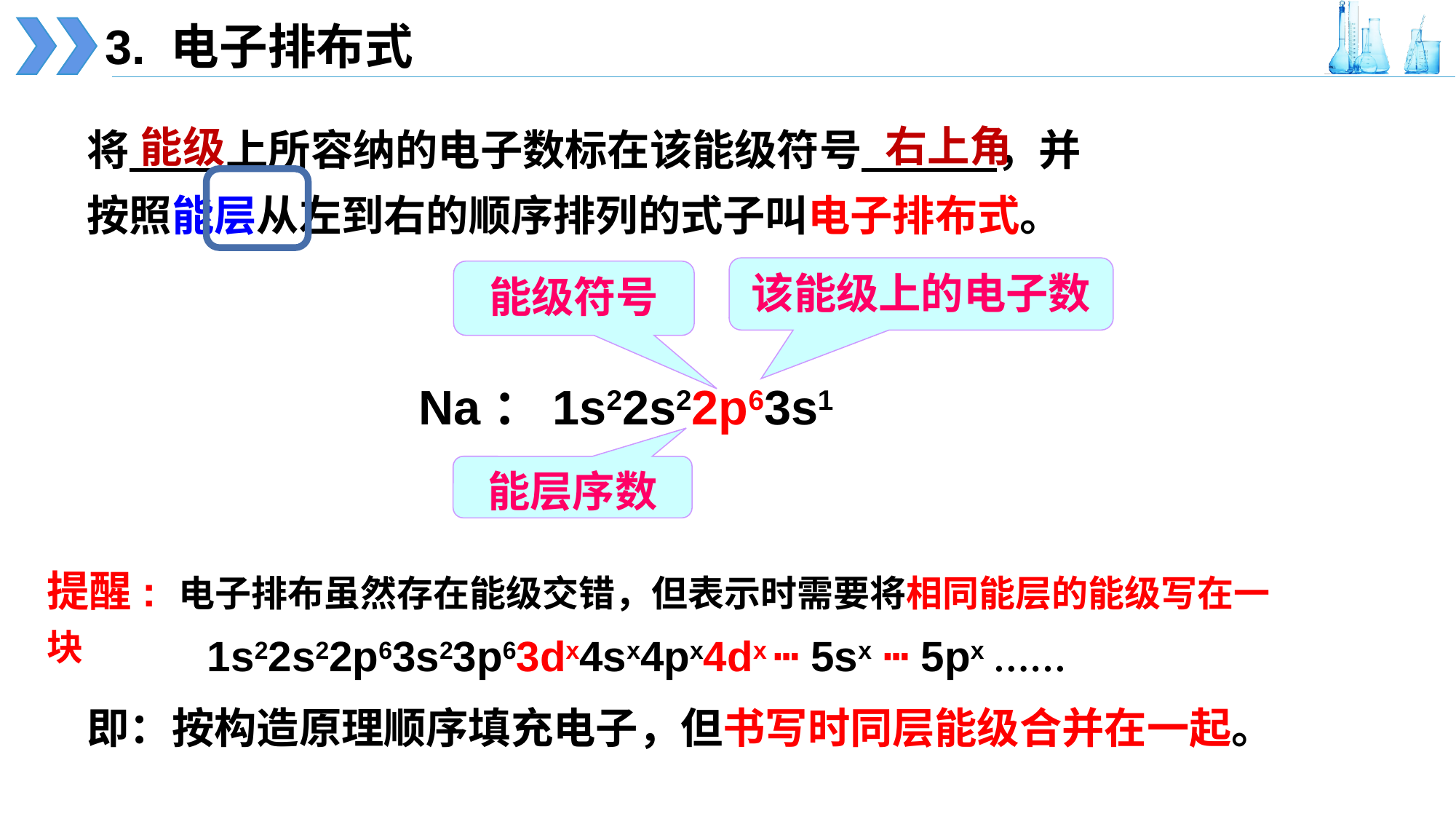

3. 电子排布式
将          上所容纳的电子数标在该能级符号              ，并按照能层从左到右的顺序排列的式子叫电子排布式。
右上角
能级

该能级上的电子数
能级符号
Na：1s22s22p63s1
能层序数
提醒: 电子排布虽然存在能级交错，但表示时需要将相同能层的能级写在一块
1s22s22p63s23p63dx4sx4px4dx ┅ 5sx ┅ 5px ……
即：按构造原理顺序填充电子，但书写时同层能级合并在一起。